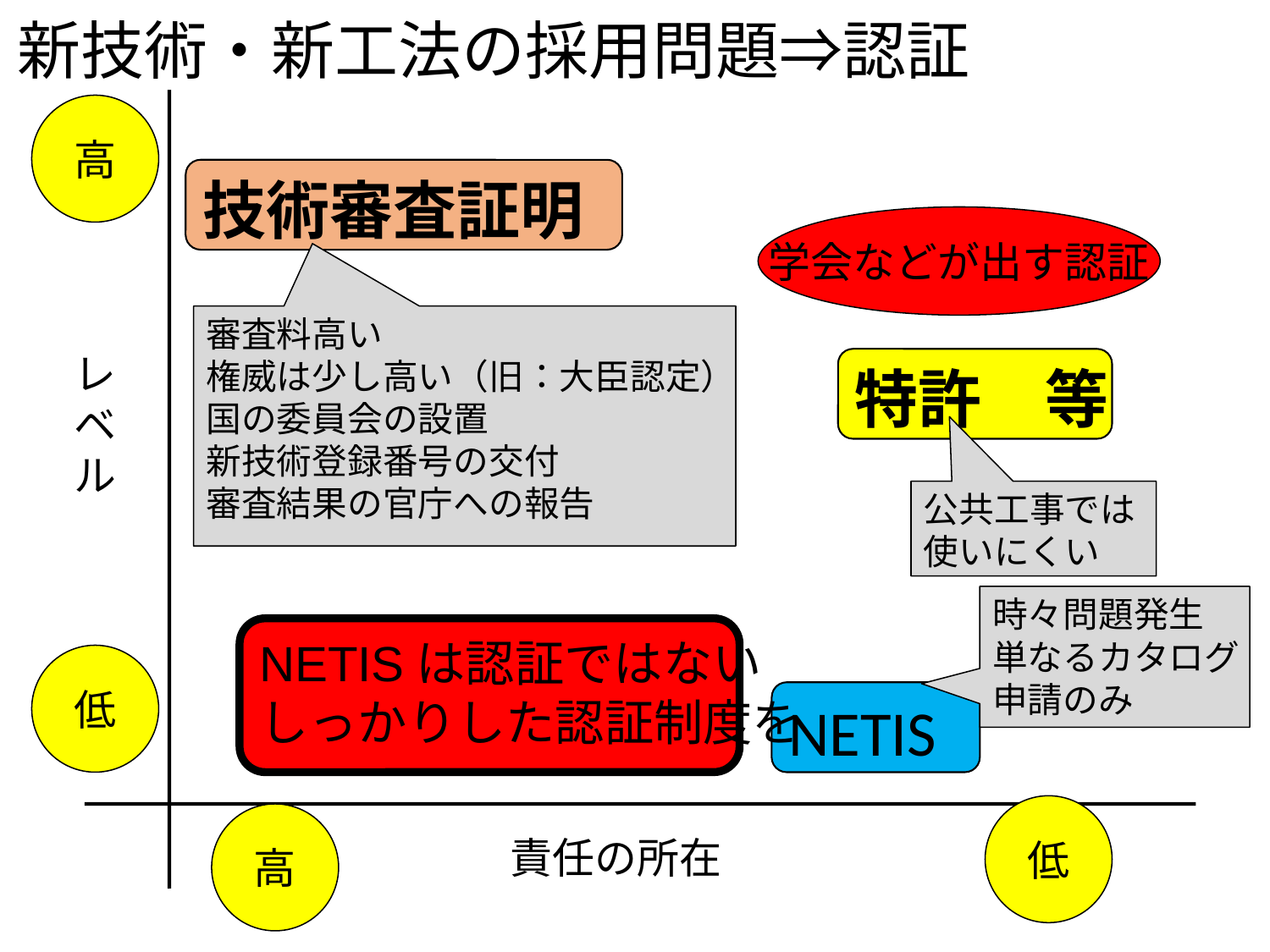

新技術・新工法の採用問題⇒認証

高
技術審査証明
学会などが出す認証
審査料高い
権威は少し高い（旧：大臣認定）
国の委員会の設置
新技術登録番号の交付
審査結果の官庁への報告
レ
ベ
ル
特許　等
公共工事では
使いにくい
時々問題発生
単なるカタログ
申請のみ
NETISは認証ではない
しっかりした認証制度を
低
NETIS
低

高

責任の所在
96